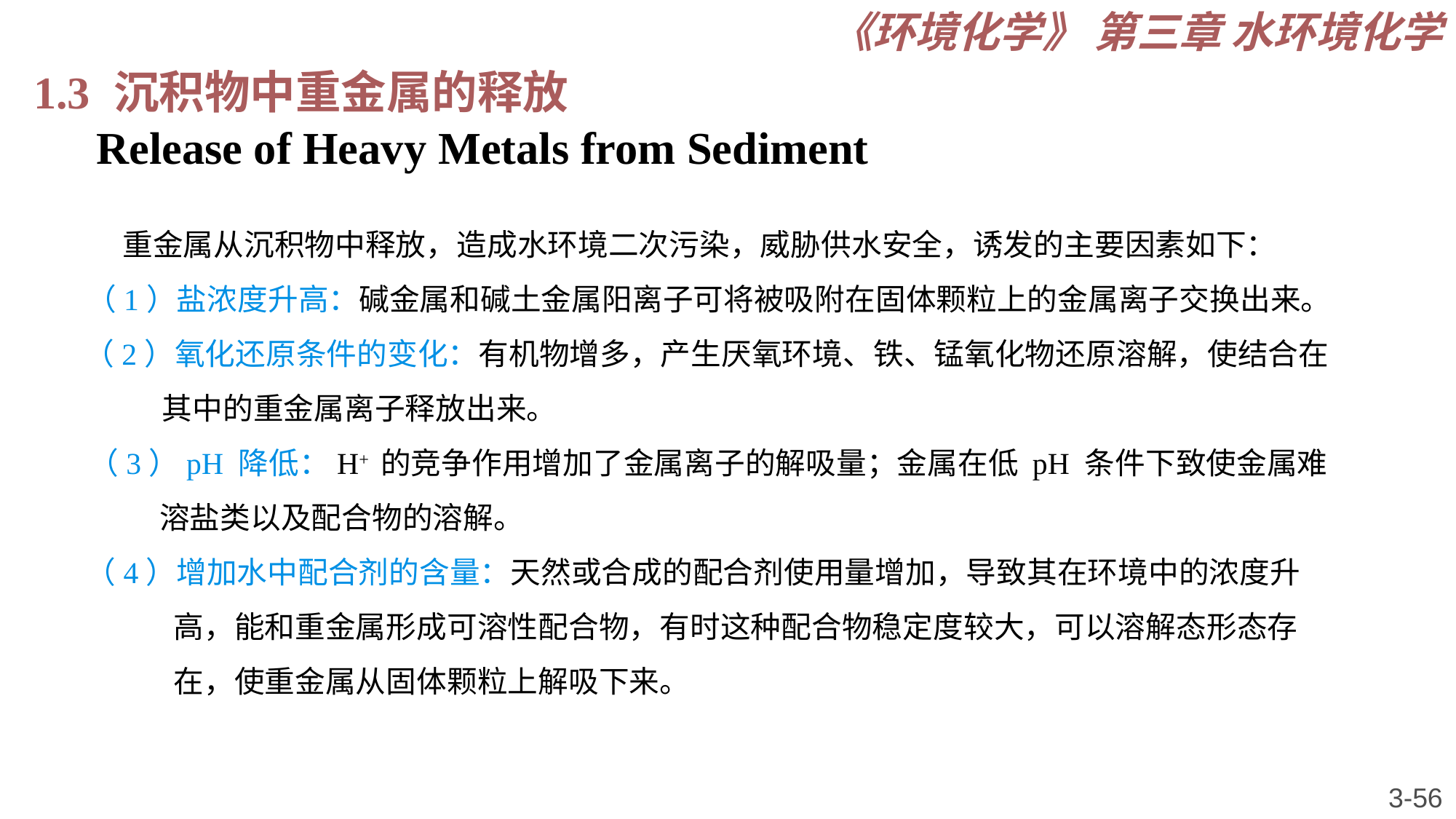

《环境化学》 第三章 水环境化学
1.3 沉积物中重金属的释放
     Release of Heavy Metals from Sediment
重金属从沉积物中释放，造成水环境二次污染，威胁供水安全，诱发的主要因素如下：
（1）盐浓度升高：碱金属和碱土金属阳离子可将被吸附在固体颗粒上的金属离子交换出来。
（2）氧化还原条件的变化：有机物增多，产生厌氧环境、铁、锰氧化物还原溶解，使结合在其中的重金属离子释放出来。
（3）pH 降低：H+ 的竞争作用增加了金属离子的解吸量；金属在低 pH 条件下致使金属难溶盐类以及配合物的溶解。
（4）增加水中配合剂的含量：天然或合成的配合剂使用量增加，导致其在环境中的浓度升高，能和重金属形成可溶性配合物，有时这种配合物稳定度较大，可以溶解态形态存在，使重金属从固体颗粒上解吸下来。
3-56